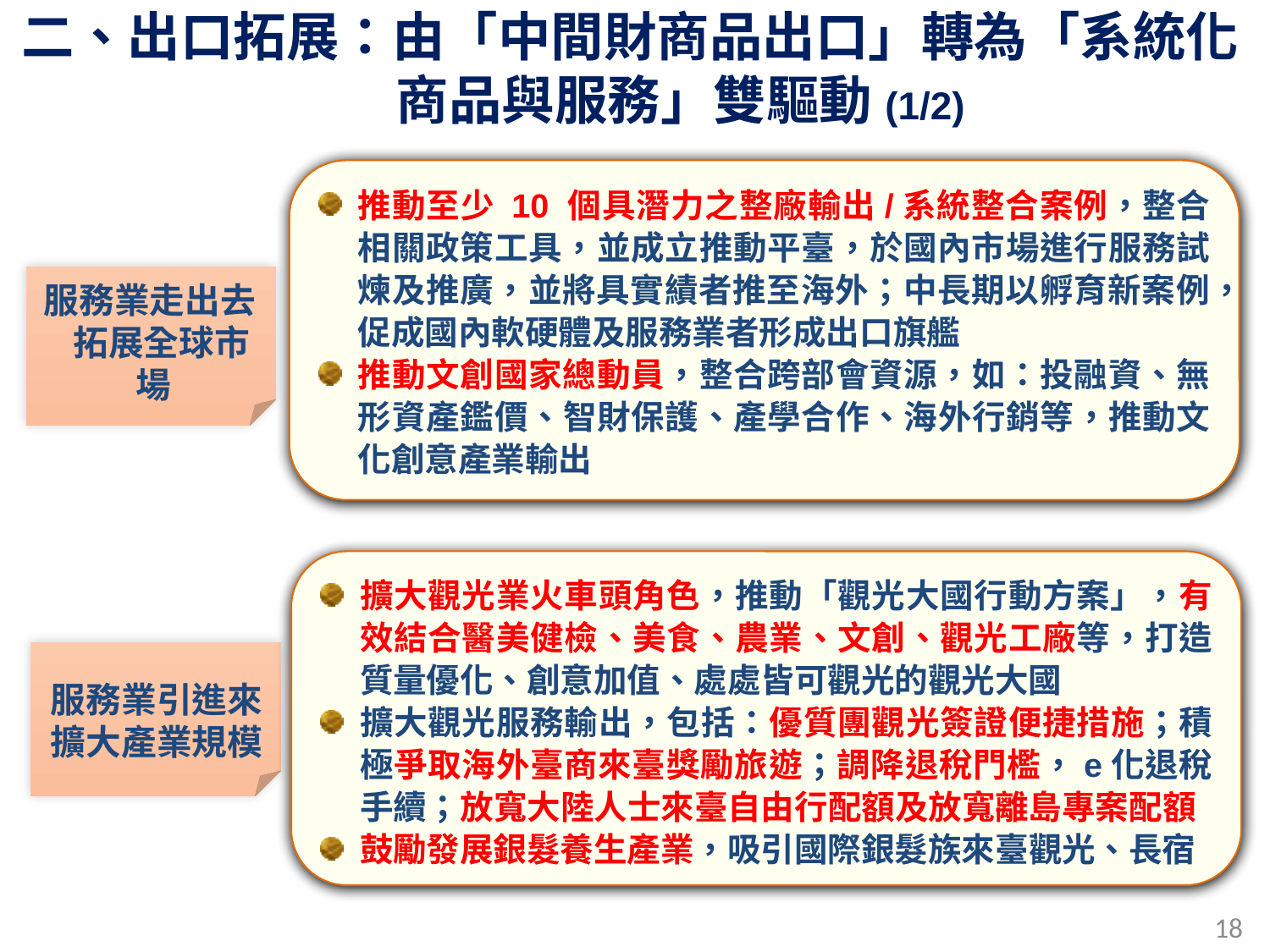

二、出口拓展：由「中間財商品出口」轉為「系統化商品與服務」雙驅動(1/2)
推動至少 10 個具潛力之整廠輸出/系統整合案例，整合相關政策工具，並成立推動平臺，於國內市場進行服務試煉及推廣，並將具實績者推至海外；中長期以孵育新案例，促成國內軟硬體及服務業者形成出口旗艦
推動文創國家總動員，整合跨部會資源，如：投融資、無形資產鑑價、智財保護、產學合作、海外行銷等，推動文化創意產業輸出

服務業走出去    拓展全球市場
擴大觀光業火車頭角色，推動「觀光大國行動方案」，有效結合醫美健檢、美食、農業、文創、觀光工廠等，打造質量優化、創意加值、處處皆可觀光的觀光大國
擴大觀光服務輸出，包括：優質團觀光簽證便捷措施；積極爭取海外臺商來臺獎勵旅遊；調降退稅門檻，e化退稅手續；放寬大陸人士來臺自由行配額及放寬離島專案配額
鼓勵發展銀髮養生產業，吸引國際銀髮族來臺觀光、長宿

服務業引進來擴大產業規模
18